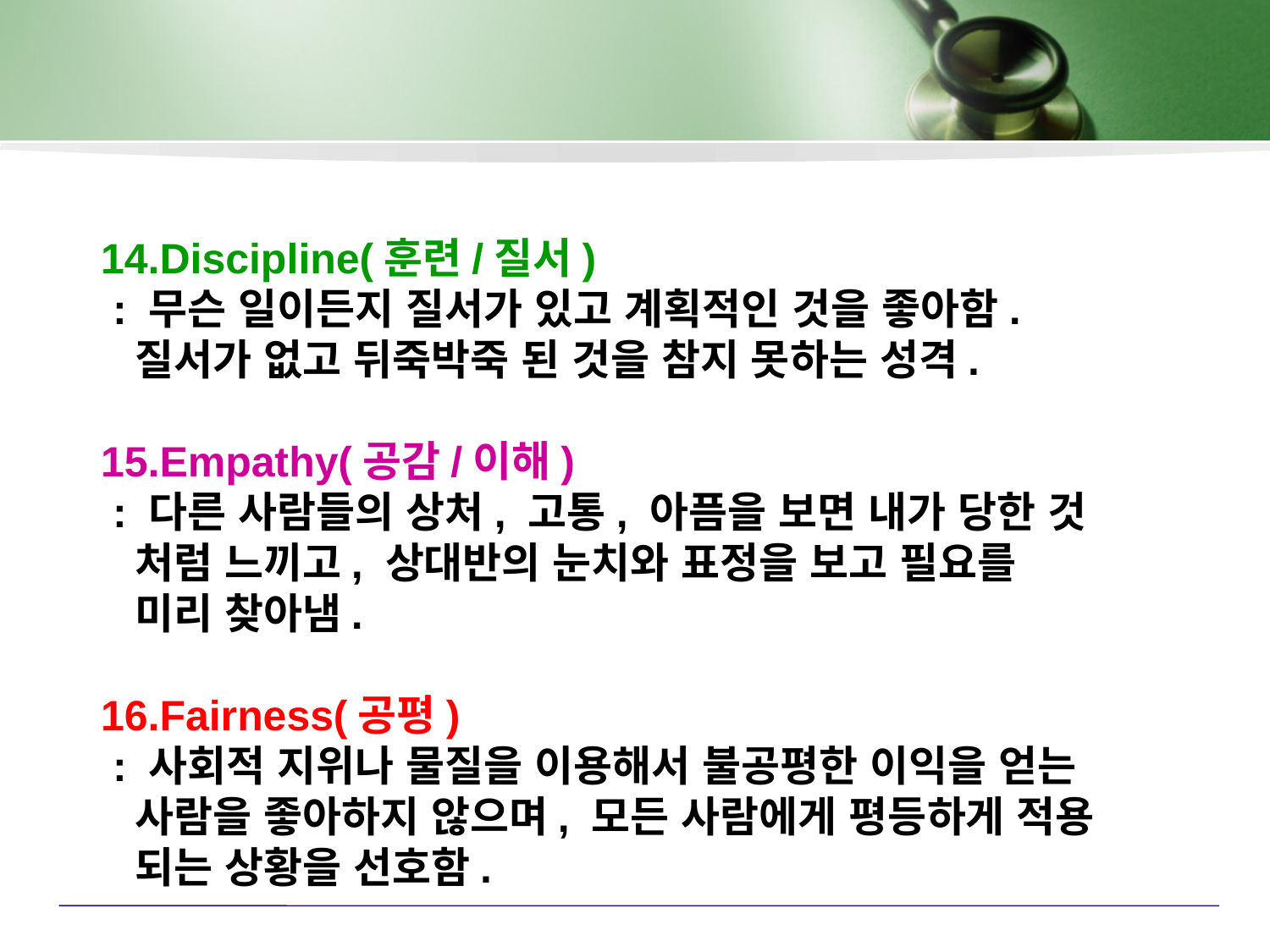

14.Discipline(훈련/질서)
 : 무슨 일이든지 질서가 있고 계획적인 것을 좋아함.
  질서가 없고 뒤죽박죽 된 것을 참지 못하는 성격.

15.Empathy(공감/이해)
 : 다른 사람들의 상처, 고통, 아픔을 보면 내가 당한 것
  처럼 느끼고, 상대반의 눈치와 표정을 보고 필요를
  미리 찾아냄.

16.Fairness(공평)
 : 사회적 지위나 물질을 이용해서 불공평한 이익을 얻는
  사람을 좋아하지 않으며, 모든 사람에게 평등하게 적용
  되는 상황을 선호함.